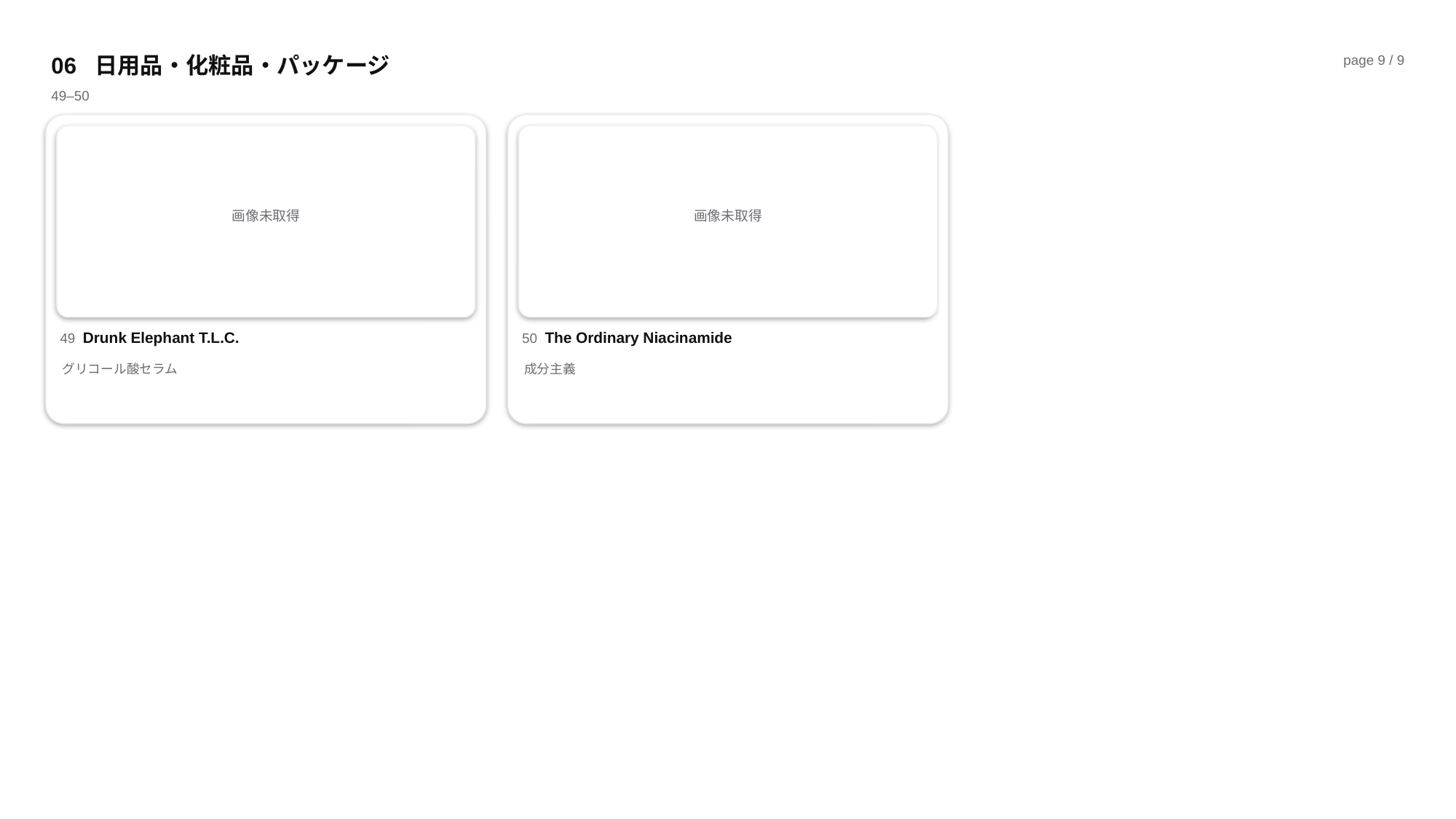

06  日用品・化粧品・パッケージ
page 9 / 9
49–50

画像未取得
画像未取得
49  Drunk Elephant T.L.C.
50  The Ordinary Niacinamide
グリコール酸セラム
成分主義